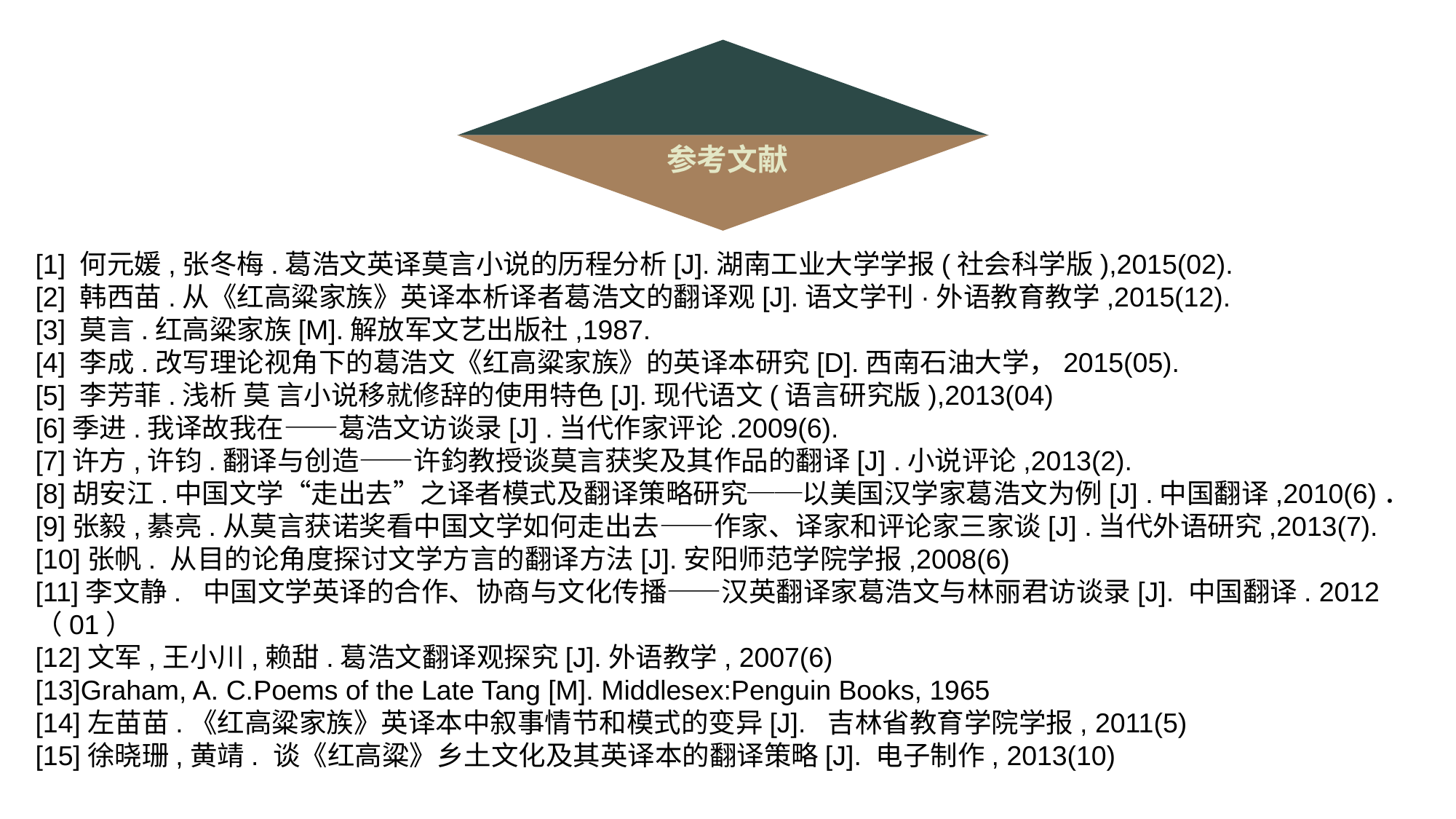

参考文献
[1] 何元媛,张冬梅.葛浩文英译莫言小说的历程分析[J].湖南工业大学学报(社会科学版),2015(02).
[2] 韩西苗.从《红高粱家族》英译本析译者葛浩文的翻译观[J].语文学刊·外语教育教学,2015(12).
[3] 莫言.红高粱家族[M].解放军文艺出版社,1987.
[4] 李成.改写理论视角下的葛浩文《红高粱家族》的英译本研究[D].西南石油大学，2015(05).
[5] 李芳菲.浅析 莫 言小说移就修辞的使用特色[J].现代语文(语言研究版),2013(04)
[6]季进.我译故我在——葛浩文访谈录[J] .当代作家评论.2009(6).
[7]许方,许钧.翻译与创造——许鈞教授谈莫言获奖及其作品的翻译[J] .小说评论,2013(2).
[8]胡安江.中国文学“走出去”之译者模式及翻译策略研究──以美国汉学家葛浩文为例[J] .中国翻译,2010(6)．
[9]张毅,綦亮.从莫言获诺奖看中国文学如何走出去——作家、译家和评论家三家谈[J] .当代外语研究,2013(7).
[10]张帆. 从目的论角度探讨文学方言的翻译方法[J].安阳师范学院学报,2008(6)
[11]李文静.  中国文学英译的合作、协商与文化传播——汉英翻译家葛浩文与林丽君访谈录[J]. 中国翻译. 2012（01）
[12]文军,王小川,赖甜.葛浩文翻译观探究[J].外语教学, 2007(6)
[13]Graham, A. C.Poems of the Late Tang [M]. Middlesex:Penguin Books, 1965
[14]左苗苗.《红高粱家族》英译本中叙事情节和模式的变异[J].  吉林省教育学院学报, 2011(5)
[15]徐晓珊,黄靖. 谈《红高粱》乡土文化及其英译本的翻译策略[J]. 电子制作, 2013(10)